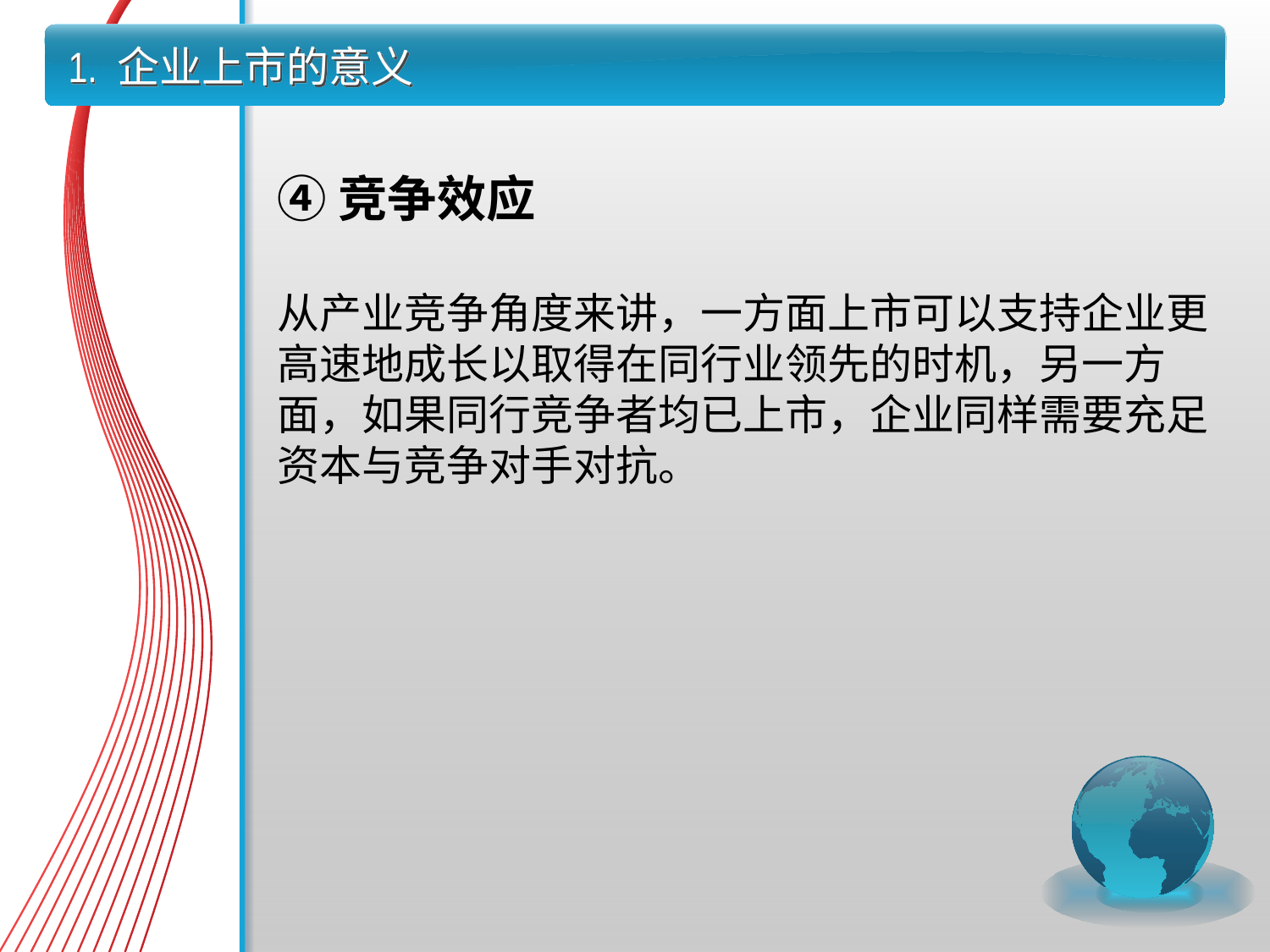

# 1. 企业上市的意义
④竞争效应

从产业竞争角度来讲，一方面上市可以支持企业更高速地成长以取得在同行业领先的时机，另一方面，如果同行竞争者均已上市，企业同样需要充足资本与竞争对手对抗。